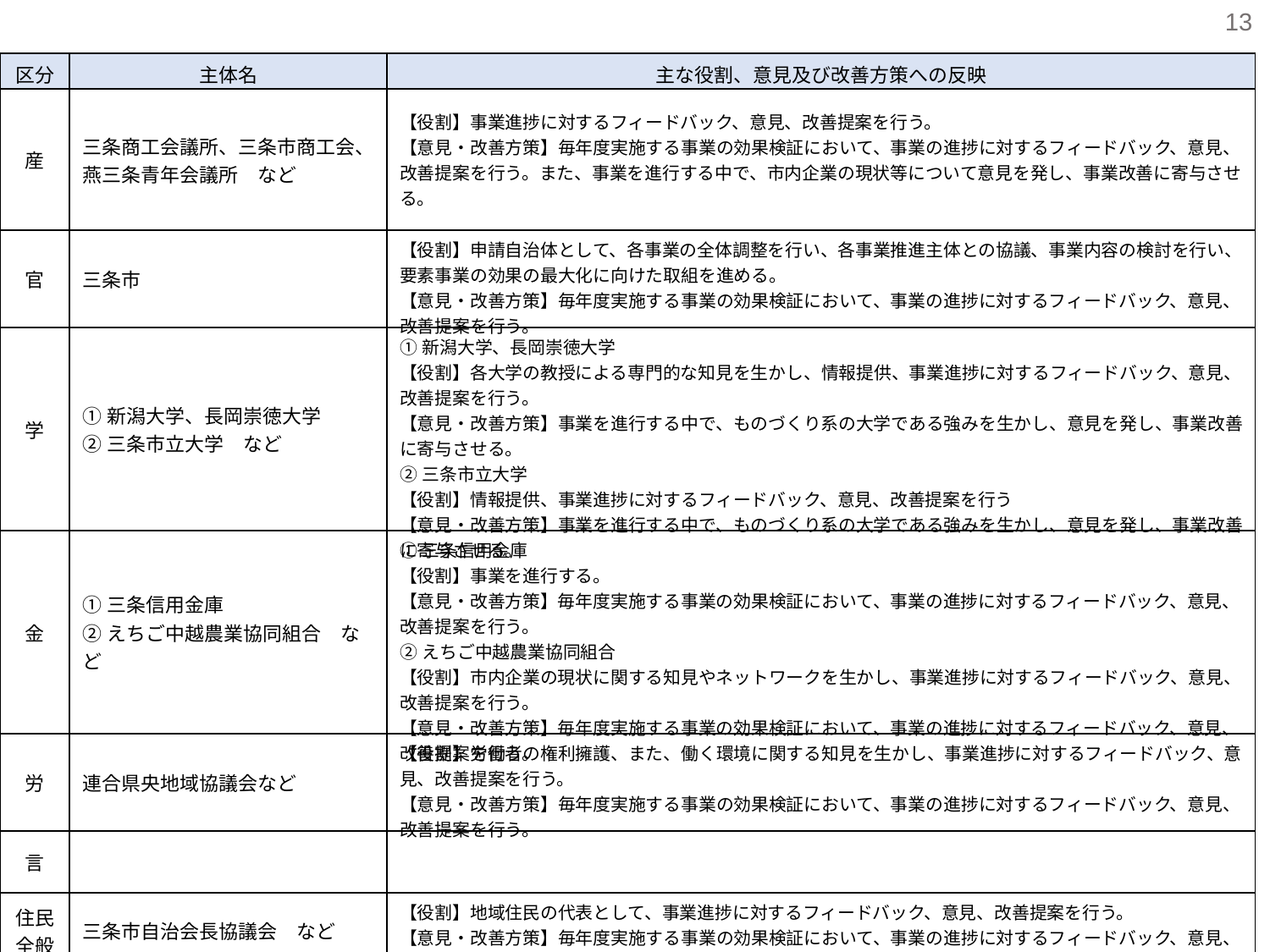

13
| 区分 | 主体名 | 主な役割、意見及び改善方策への反映 |
| --- | --- | --- |
| 産 | 三条商工会議所、三条市商工会、燕三条青年会議所　など | 【役割】事業進捗に対するフィードバック、意見、改善提案を行う。 【意見・改善方策】毎年度実施する事業の効果検証において、事業の進捗に対するフィードバック、意見、改善提案を行う。また、事業を進行する中で、市内企業の現状等について意見を発し、事業改善に寄与させる。 |
| 官 | 三条市 | 【役割】申請自治体として、各事業の全体調整を行い、各事業推進主体との協議、事業内容の検討を行い、要素事業の効果の最大化に向けた取組を進める。 【意見・改善方策】毎年度実施する事業の効果検証において、事業の進捗に対するフィードバック、意見、改善提案を行う。 |
| 学 | ①新潟大学、長岡崇徳大学 ②三条市立大学　など | ①新潟大学、長岡崇徳大学 【役割】各大学の教授による専門的な知見を生かし、情報提供、事業進捗に対するフィードバック、意見、改善提案を行う。 【意見・改善方策】事業を進行する中で、ものづくり系の大学である強みを生かし、意見を発し、事業改善に寄与させる。 ②三条市立大学 【役割】情報提供、事業進捗に対するフィードバック、意見、改善提案を行う 【意見・改善方策】事業を進行する中で、ものづくり系の大学である強みを生かし、意見を発し、事業改善に寄与させる。 |
| 金 | ①三条信用金庫 ②えちご中越農業協同組合　など | ①三条信用金庫 【役割】事業を進行する。 【意見・改善方策】毎年度実施する事業の効果検証において、事業の進捗に対するフィードバック、意見、改善提案を行う。 ②えちご中越農業協同組合 【役割】市内企業の現状に関する知見やネットワークを生かし、事業進捗に対するフィードバック、意見、改善提案を行う。 【意見・改善方策】毎年度実施する事業の効果検証において、事業の進捗に対するフィードバック、意見、改善提案を行う。 |
| 労 | 連合県央地域協議会など | 【役割】労働者の権利擁護、また、働く環境に関する知見を生かし、事業進捗に対するフィードバック、意見、改善提案を行う。 【意見・改善方策】毎年度実施する事業の効果検証において、事業の進捗に対するフィードバック、意見、改善提案を行う。 |
| 言 |  |  |
| 住民全般 | 三条市自治会長協議会　など | 【役割】地域住民の代表として、事業進捗に対するフィードバック、意見、改善提案を行う。 【意見・改善方策】毎年度実施する事業の効果検証において、事業の進捗に対するフィードバック、意見、改善提案を行う。 |